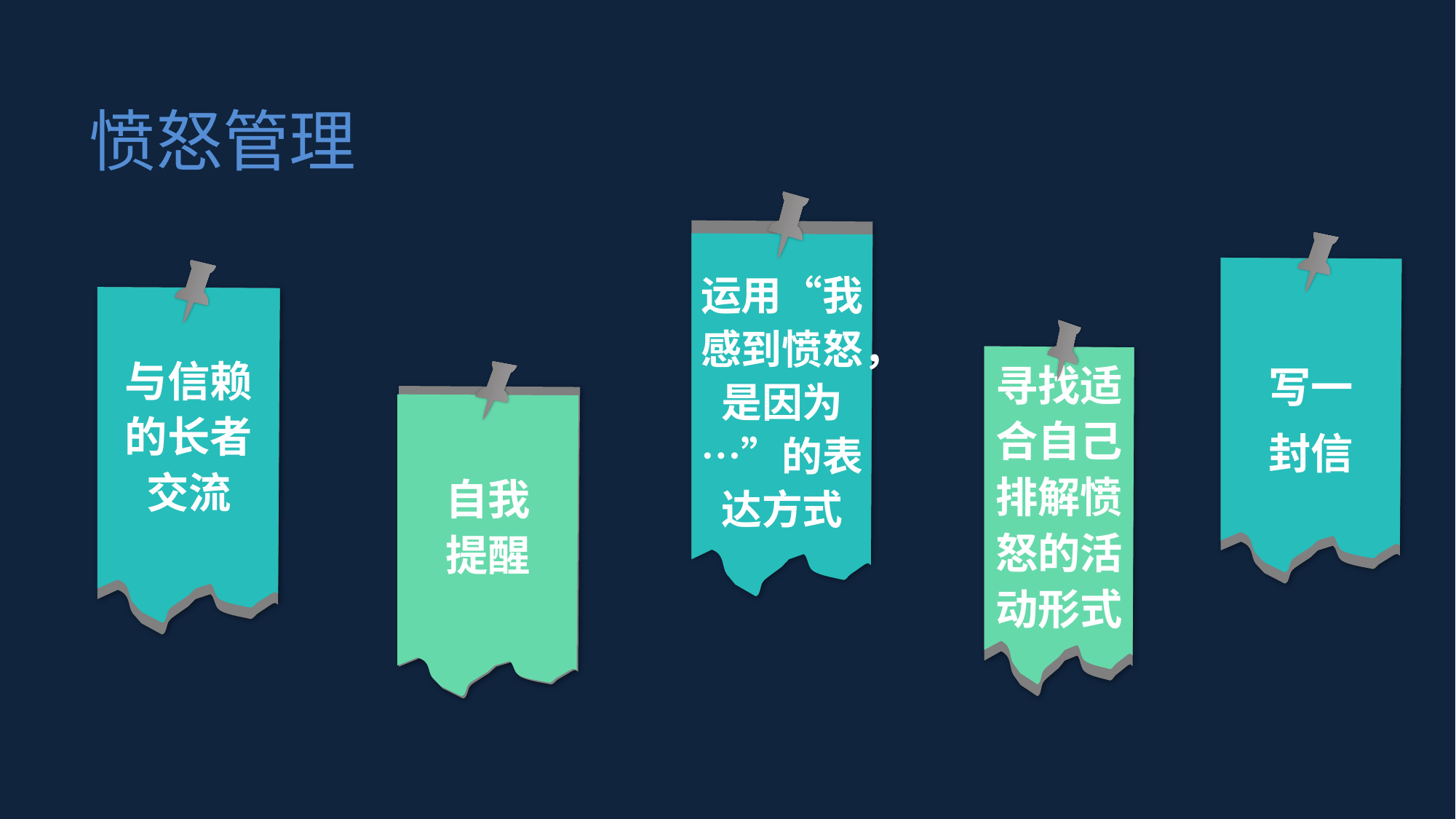

愤怒管理

运用“我感到愤怒，是因为…”的表达方式

写一
封信

与信赖的长者交流

寻找适合自己排解愤怒的活动形式

自我
提醒